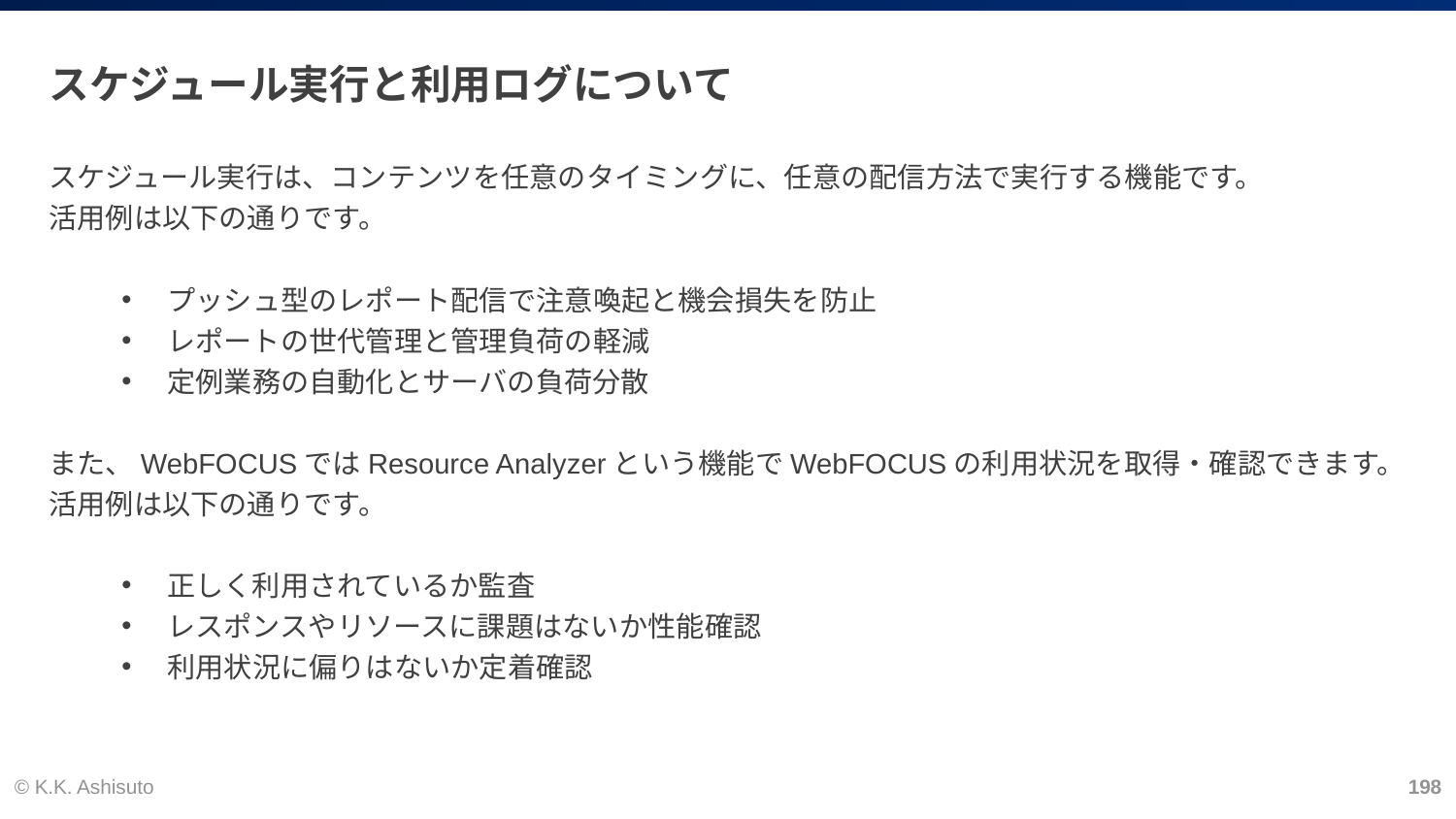

# スケジュール実行と利用ログについて
スケジュール実行は、コンテンツを任意のタイミングに、任意の配信方法で実行する機能です。
活用例は以下の通りです。

プッシュ型のレポート配信で注意喚起と機会損失を防止
レポートの世代管理と管理負荷の軽減
定例業務の自動化とサーバの負荷分散

また、WebFOCUSではResource Analyzerという機能でWebFOCUSの利用状況を取得・確認できます。
活用例は以下の通りです。

正しく利用されているか監査
レスポンスやリソースに課題はないか性能確認
利用状況に偏りはないか定着確認
© K.K. Ashisuto
198